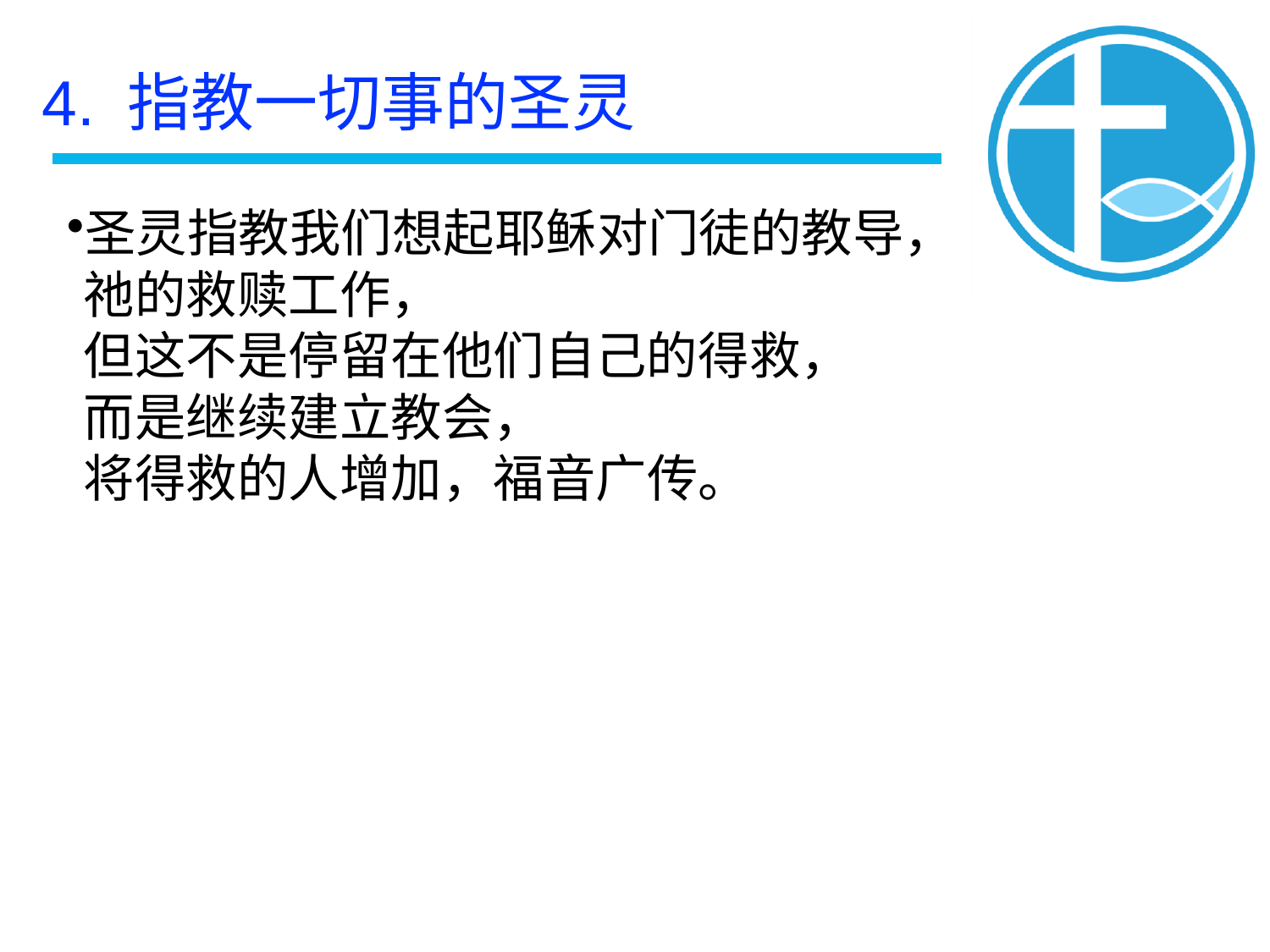

4. 指教一切事的圣灵
圣灵指教我们想起耶稣对门徒的教导，
祂的救赎工作，
但这不是停留在他们自己的得救，
而是继续建立教会，
将得救的人增加，福音广传。